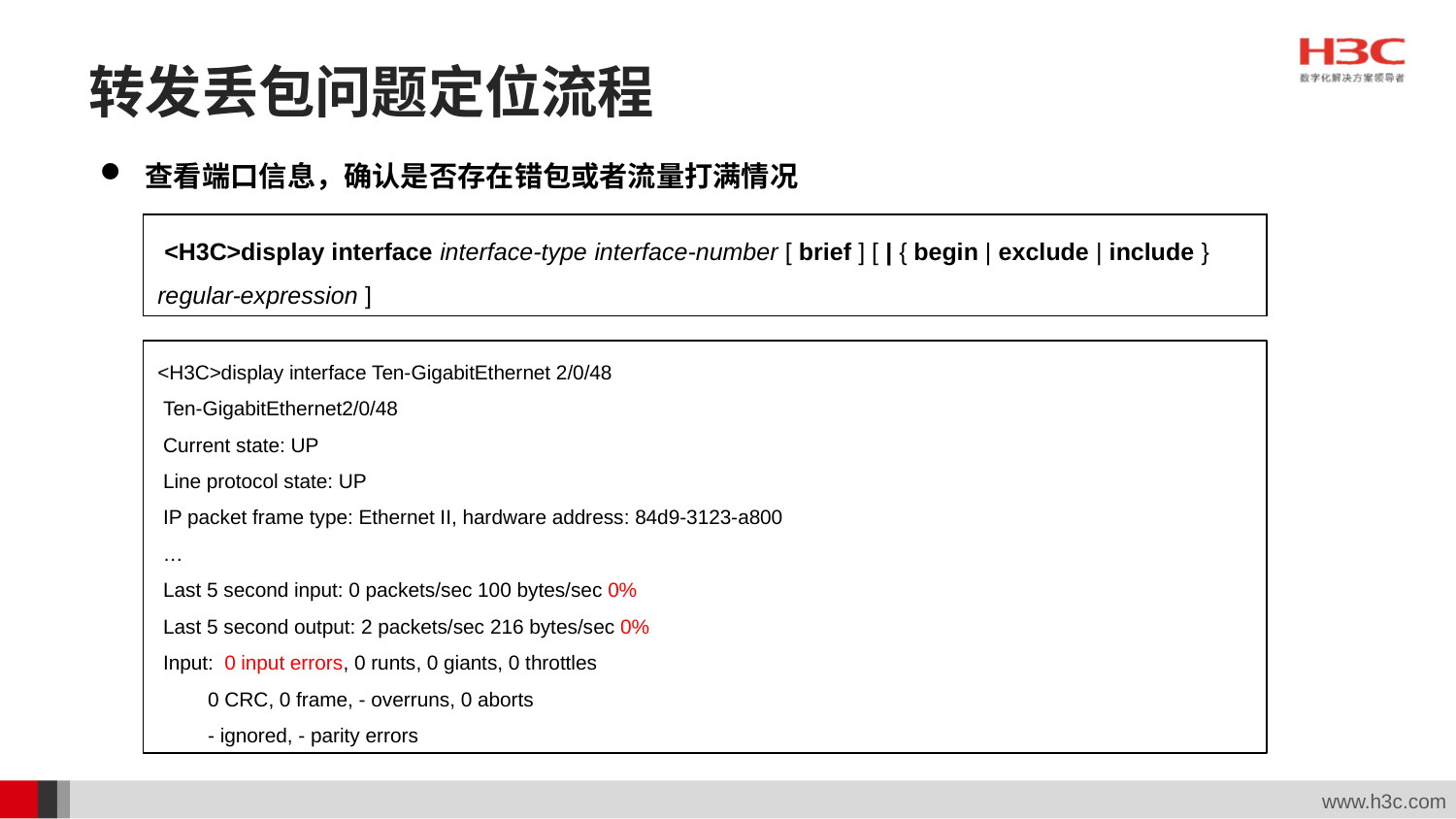

# 转发丢包问题定位流程
查看端口信息，确认是否存在错包或者流量打满情况
 <H3C>display interface interface-type interface-number [ brief ] [ | { begin | exclude | include } regular-expression ]
<H3C>display interface Ten-GigabitEthernet 2/0/48
 Ten-GigabitEthernet2/0/48
 Current state: UP
 Line protocol state: UP
 IP packet frame type: Ethernet II, hardware address: 84d9-3123-a800
 …
 Last 5 second input: 0 packets/sec 100 bytes/sec 0%
 Last 5 second output: 2 packets/sec 216 bytes/sec 0%
 Input:  0 input errors, 0 runts, 0 giants, 0 throttles
         0 CRC, 0 frame, - overruns, 0 aborts
         - ignored, - parity errors